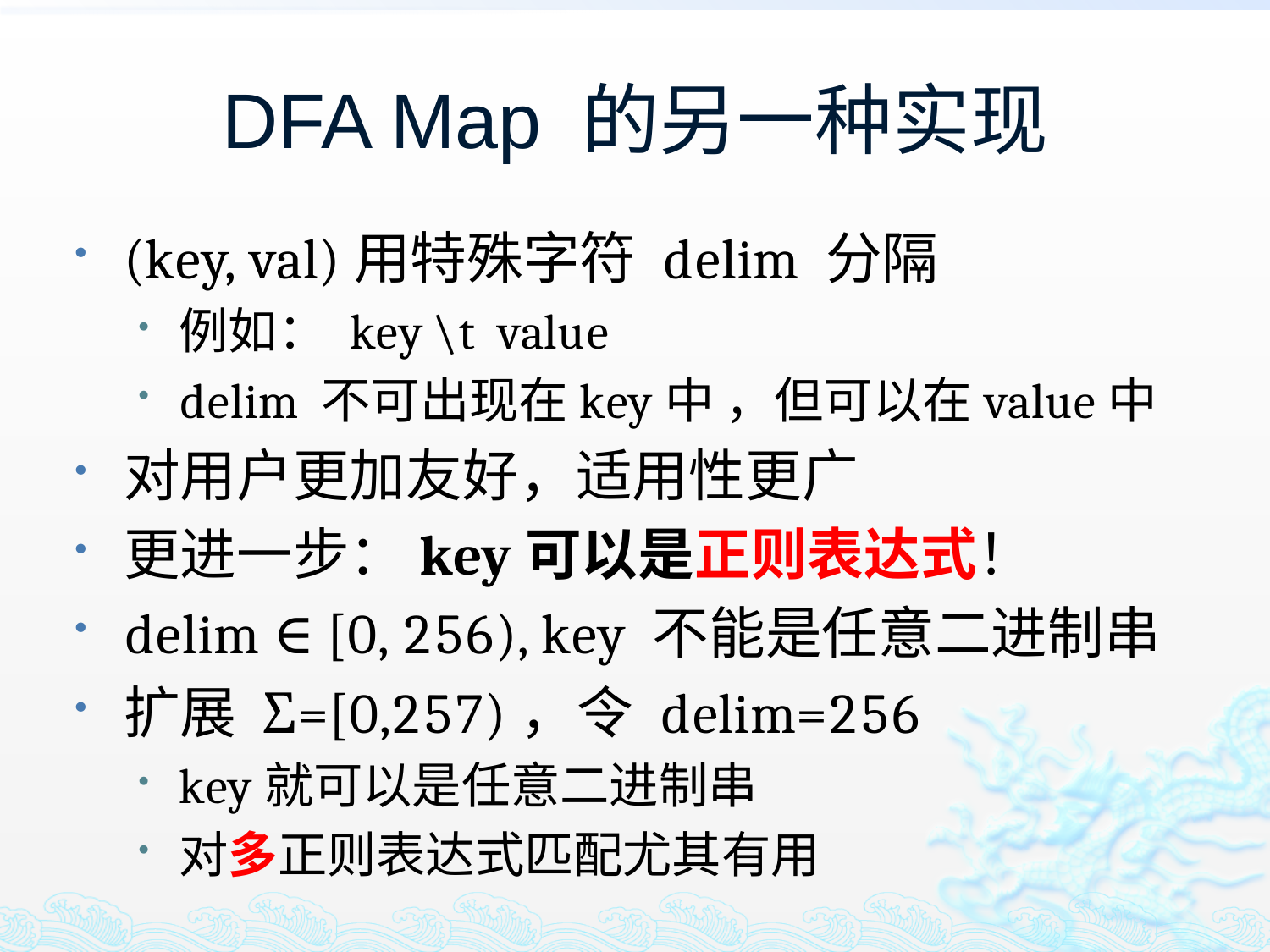

# DFA Map 的另一种实现
(key, val)用特殊字符 delim 分隔
例如： key \t  value
delim 不可出现在key中 ，但可以在value中
对用户更加友好，适用性更广
更进一步：key可以是正则表达式！
delim ∈ [0, 256), key 不能是任意二进制串
扩展 Σ=[0,257)，令 delim=256
key就可以是任意二进制串
对多正则表达式匹配尤其有用